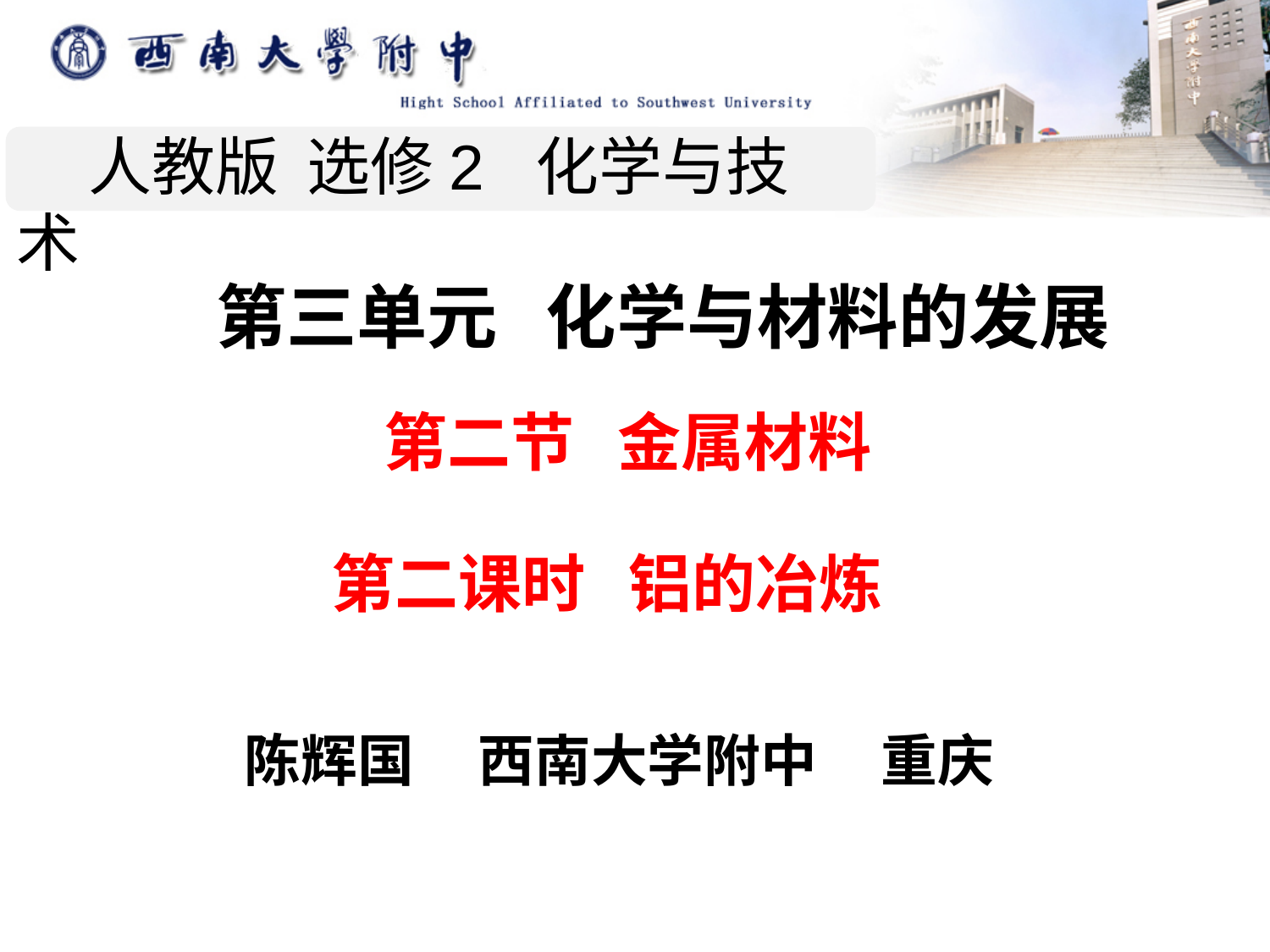

人教版  选修2  化学与技术

 第三单元   化学与材料的发展
 第二节   金属材料
 第二课时   铝的冶炼
陈辉国     西南大学附中     重庆